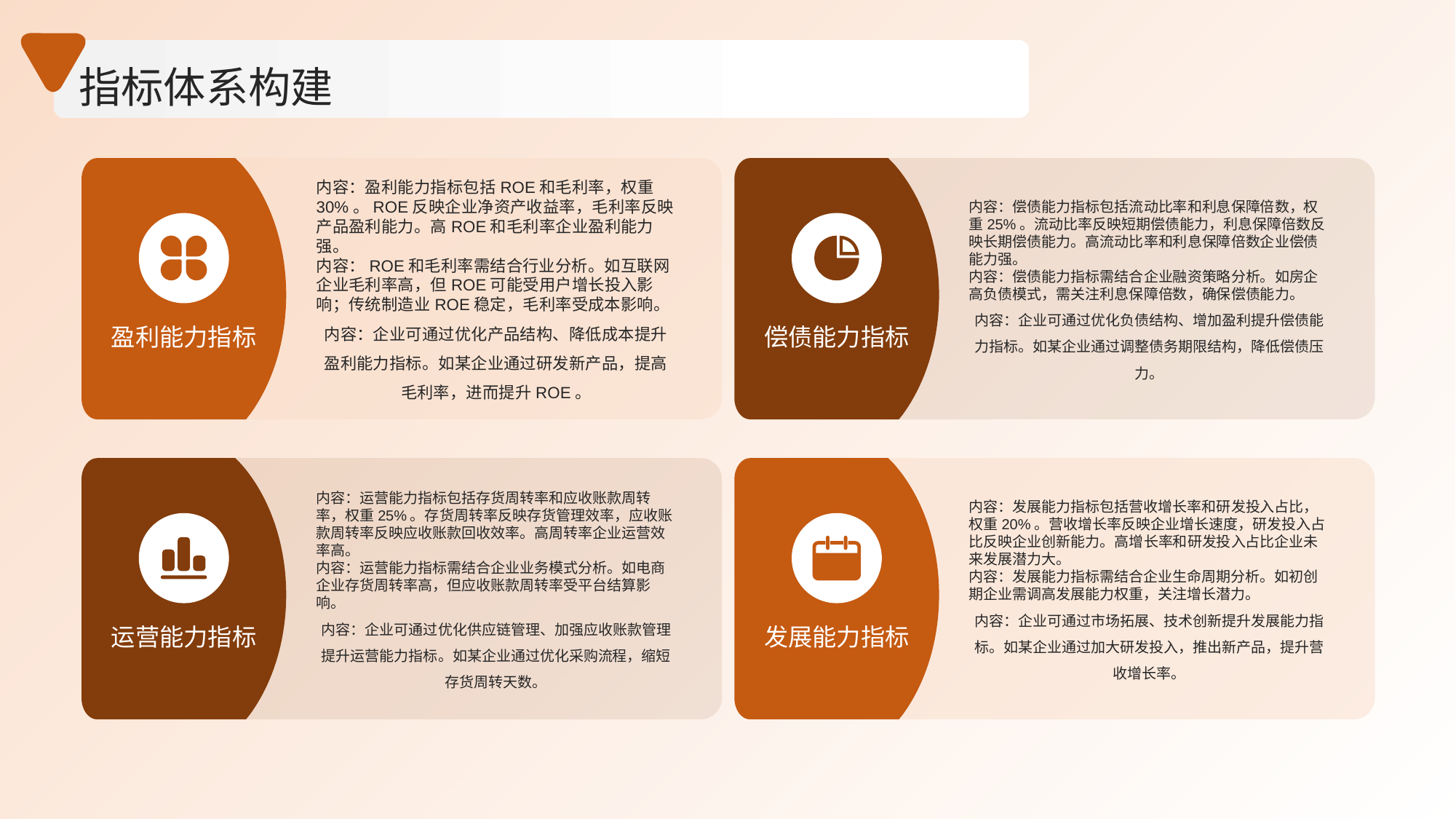

指标体系构建

内容：盈利能力指标包括ROE和毛利率，权重30%。ROE反映企业净资产收益率，毛利率反映产品盈利能力。高ROE和毛利率企业盈利能力强。
内容：ROE和毛利率需结合行业分析。如互联网企业毛利率高，但ROE可能受用户增长投入影响；传统制造业ROE稳定，毛利率受成本影响。
内容：企业可通过优化产品结构、降低成本提升盈利能力指标。如某企业通过研发新产品，提高毛利率，进而提升ROE。
内容：偿债能力指标包括流动比率和利息保障倍数，权重25%。流动比率反映短期偿债能力，利息保障倍数反映长期偿债能力。高流动比率和利息保障倍数企业偿债能力强。
内容：偿债能力指标需结合企业融资策略分析。如房企高负债模式，需关注利息保障倍数，确保偿债能力。
内容：企业可通过优化负债结构、增加盈利提升偿债能力指标。如某企业通过调整债务期限结构，降低偿债压力。

盈利能力指标
偿债能力指标

内容：运营能力指标包括存货周转率和应收账款周转率，权重25%。存货周转率反映存货管理效率，应收账款周转率反映应收账款回收效率。高周转率企业运营效率高。
内容：运营能力指标需结合企业业务模式分析。如电商企业存货周转率高，但应收账款周转率受平台结算影响。
内容：企业可通过优化供应链管理、加强应收账款管理提升运营能力指标。如某企业通过优化采购流程，缩短存货周转天数。
内容：发展能力指标包括营收增长率和研发投入占比，权重20%。营收增长率反映企业增长速度，研发投入占比反映企业创新能力。高增长率和研发投入占比企业未来发展潜力大。
内容：发展能力指标需结合企业生命周期分析。如初创期企业需调高发展能力权重，关注增长潜力。
内容：企业可通过市场拓展、技术创新提升发展能力指标。如某企业通过加大研发投入，推出新产品，提升营收增长率。

运营能力指标
发展能力指标